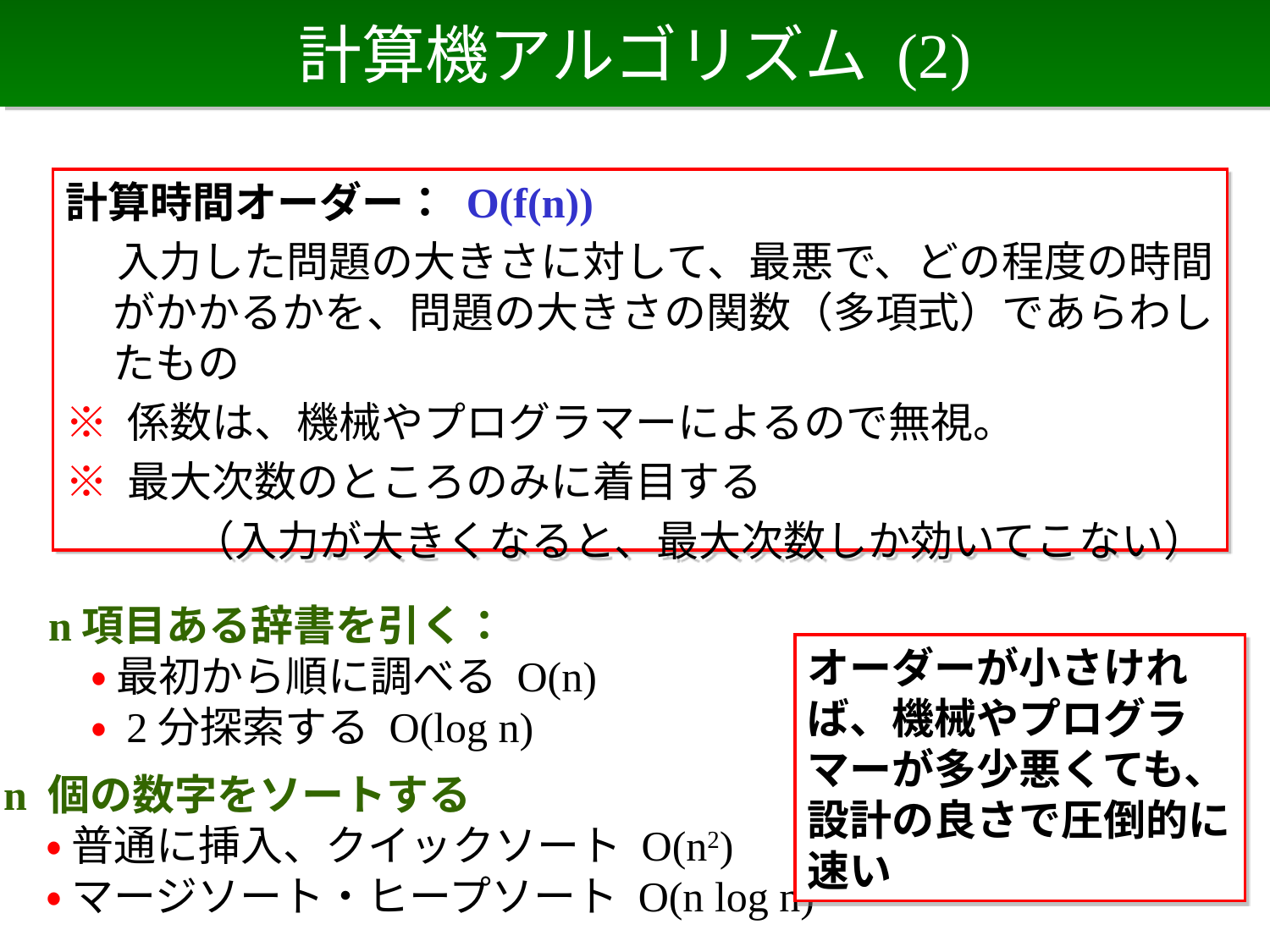

# 計算機アルゴリズム (2)
計算時間オーダー： O(f(n))
　 入力した問題の大きさに対して、最悪で、どの程度の時間がかかるかを、問題の大きさの関数（多項式）であらわしたもの
※ 係数は、機械やプログラマーによるので無視。
※ 最大次数のところのみに着目する
　　　（入力が大きくなると、最大次数しか効いてこない）
n項目ある辞書を引く：
　• 最初から順に調べる O(n)
　• 2分探索する O(log n)
オーダーが小さければ、機械やプログラマーが多少悪くても、設計の良さで圧倒的に速い
n 個の数字をソートする
　• 普通に挿入、クイックソート O(n2)
　• マージソート・ヒープソート O(n log n)